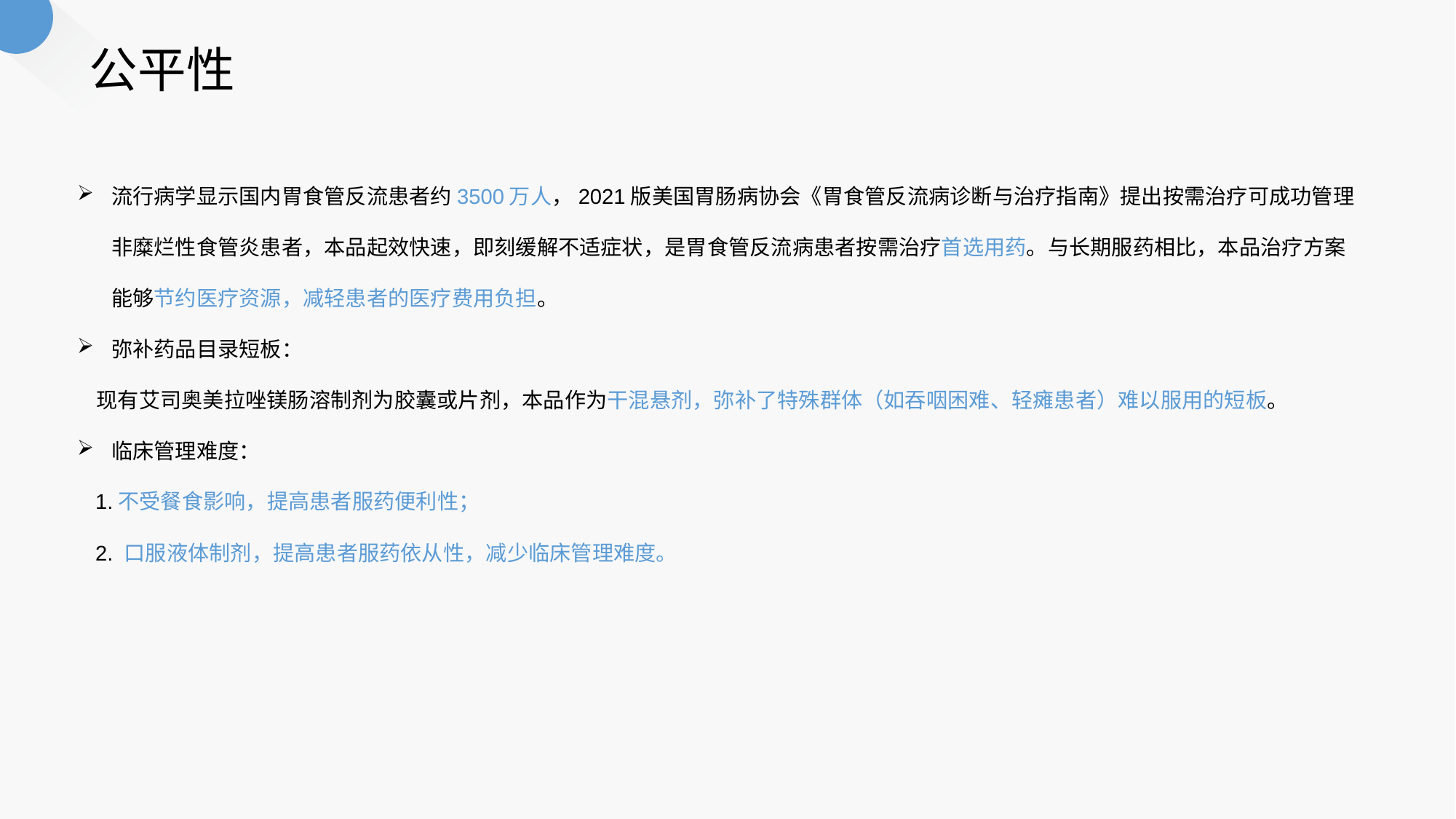

公平性
流⾏病学显⽰国内胃⻝管反流患者约3500万⼈，2021版美国胃肠病协会《胃⻝管反流病诊断与治疗指南》提出按需治疗可成功管理⾮糜烂性⻝管炎患者，本品起效快速，即刻缓解不适症状，是胃⻝管反流病患者按需治疗⾸选⽤药。与⻓期服药相⽐，本品治疗⽅案能够节约医疗资源，减轻患者的医疗费⽤负担。
弥补药品目录短板：
   现有艾司奥美拉唑镁肠溶制剂为㬵囊或⽚剂，本品作为⼲混悬剂，弥补了特殊群体（如吞咽困难、轻瘫患者）难以服⽤的短板。
临床管理难度：
   1.不受餐食影响，提高患者服药便利性；
   2. ⼝服液体制剂，提⾼患者服药依从性，减少临床管理难度。